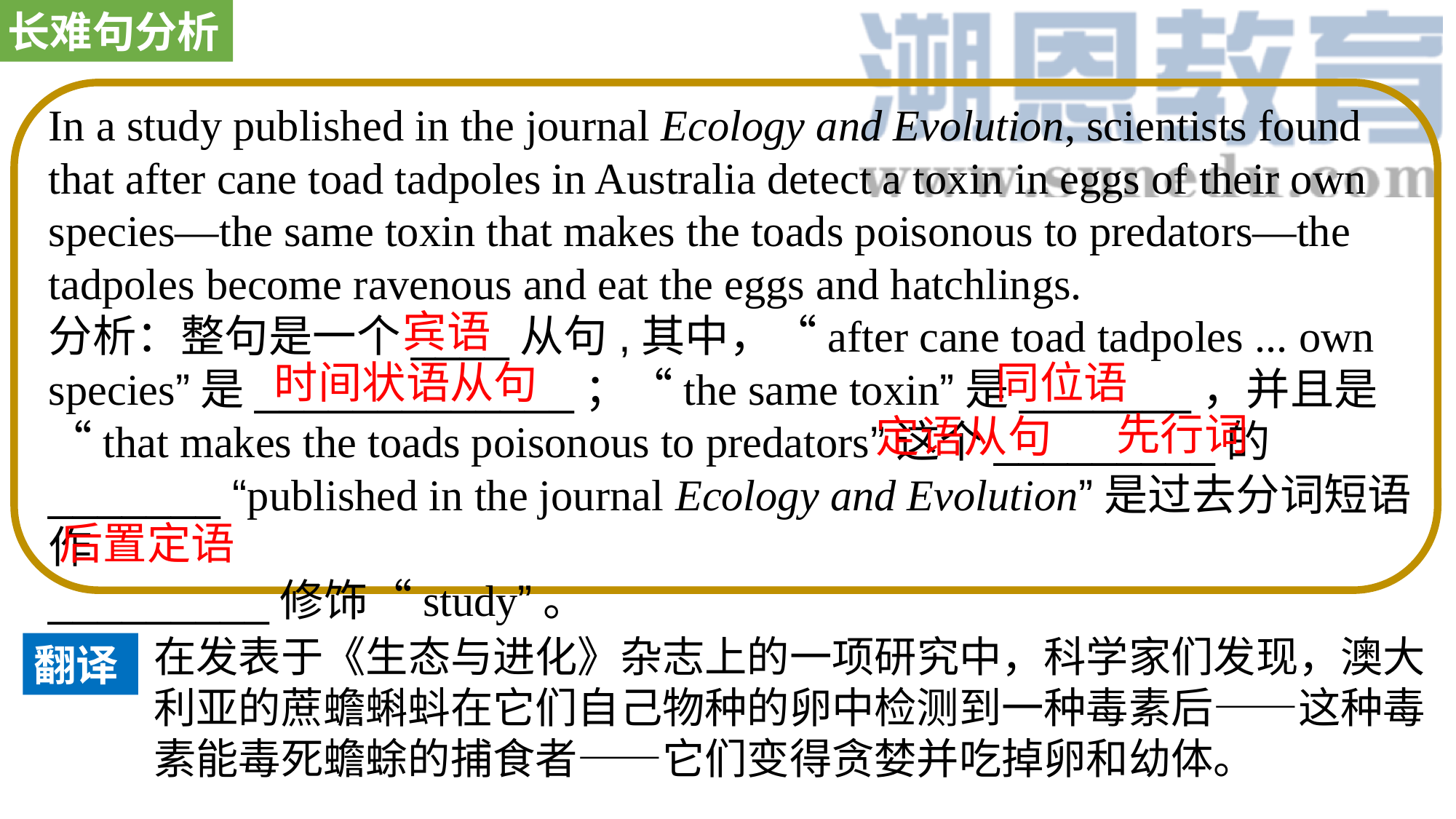

长难句分析

In a study published in the journal Ecology and Evolution, scientists found that after cane toad tadpoles in Australia detect a toxin in eggs of their own species—the same toxin that makes the toads poisonous to predators—the tadpoles become ravenous and eat the eggs and hatchlings.
分析：整句是一个____从句,其中，“after cane toad tadpoles ... own species”是_____________；“the same toxin”是_______，并且是“that makes the toads poisonous to predators”这个_________的_______ “published in the journal Ecology and Evolution”是过去分词短语作
_________修饰“study”。
宾语
时间状语从句
同位语
先行词
定语从句
后置定语
在发表于《生态与进化》杂志上的一项研究中，科学家们发现，澳大利亚的蔗蟾蝌蚪在它们自己物种的卵中检测到一种毒素后——这种毒素能毒死蟾蜍的捕食者——它们变得贪婪并吃掉卵和幼体。
翻译